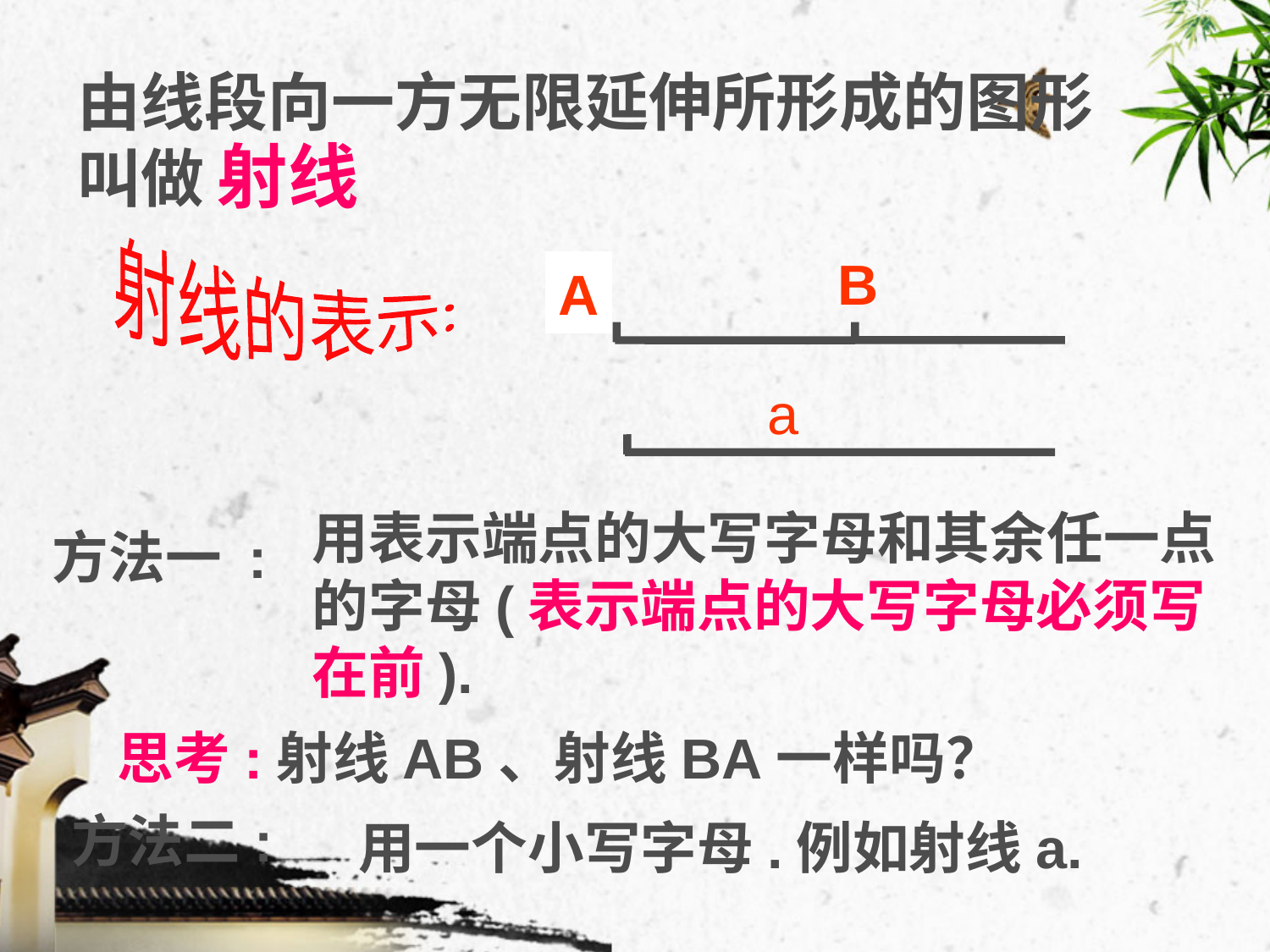

由线段向一方无限延伸所形成的图形叫做
射线
射线的表示:
B
A

a

用表示端点的大写字母和其余任一点的字母(表示端点的大写字母必须写在前).
方法一 :
思考:射线AB、射线BA一样吗？
方法二:
 用一个小写字母.例如射线a.